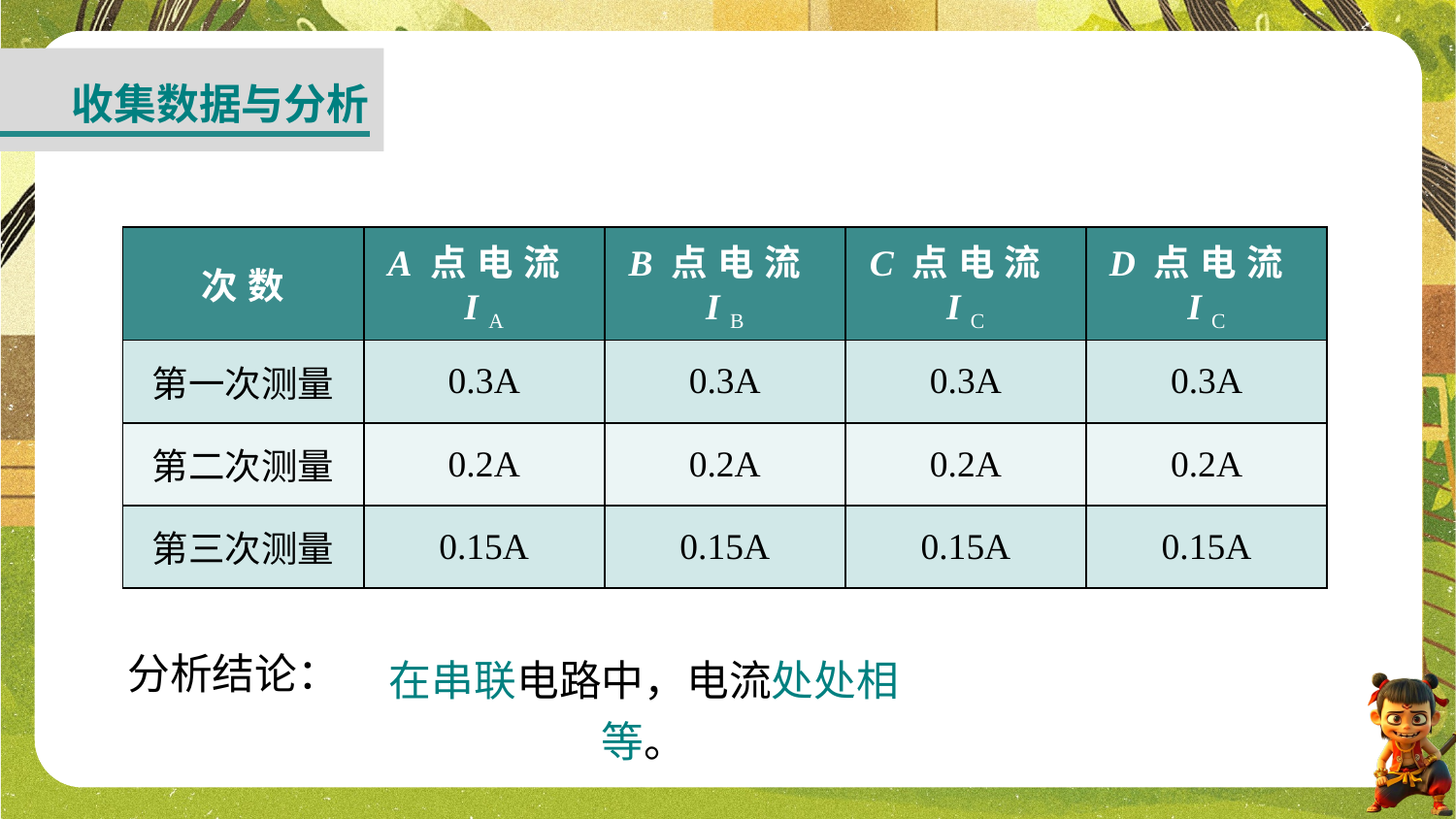

收集数据与分析
| 次数 | A点电流IA | B点电流IB | C点电流IC | D点电流IC |
| --- | --- | --- | --- | --- |
| 第一次测量 | 0.3A | 0.3A | 0.3A | 0.3A |
| 第二次测量 | 0.2A | 0.2A | 0.2A | 0.2A |
| 第三次测量 | 0.15A | 0.15A | 0.15A | 0.15A |
在串联电路中，电流处处相等。
分析结论：